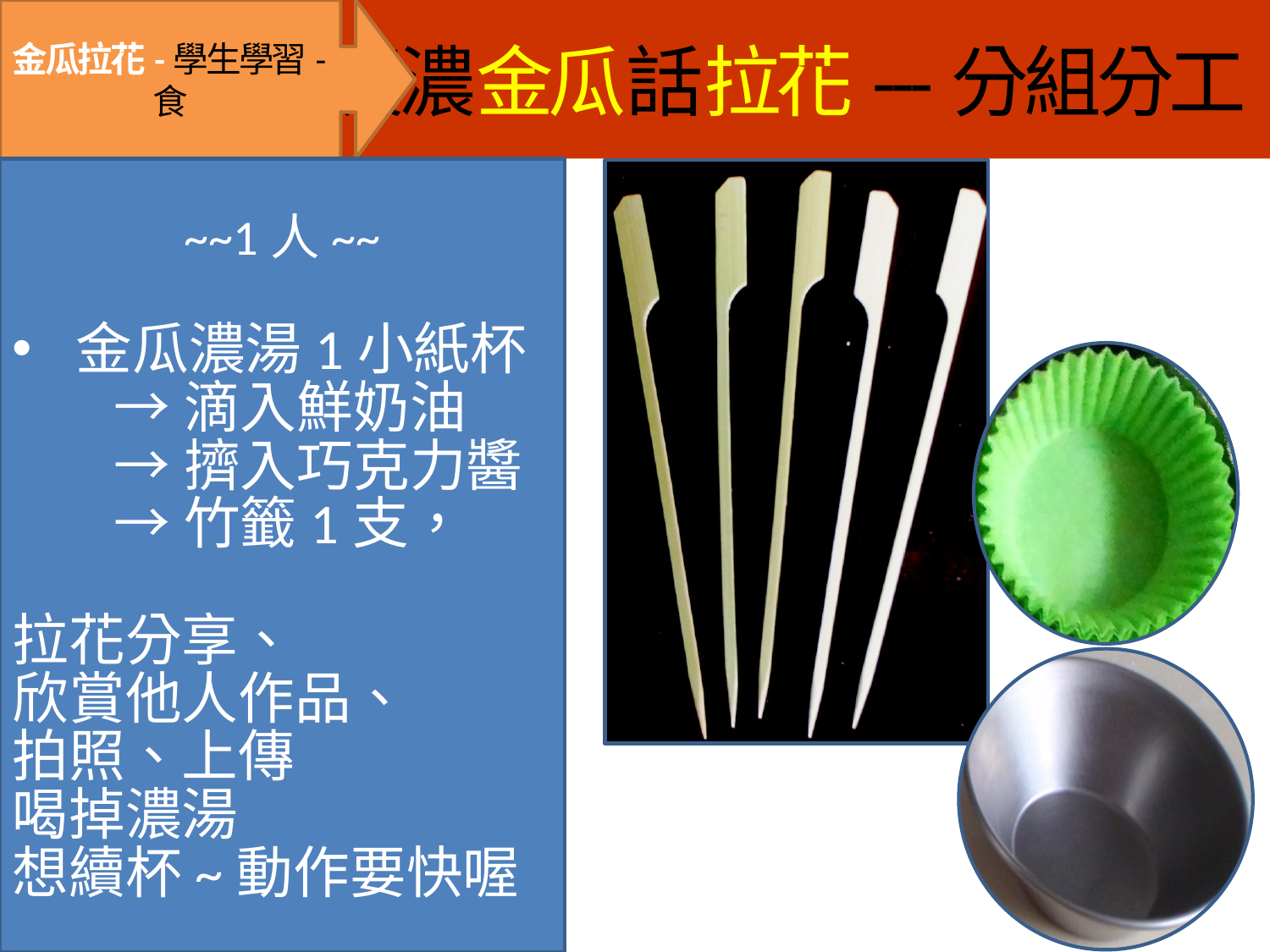

金瓜拉花-學生學習-食
1、濃濃金瓜話拉花---分組分工
~~1人~~

金瓜濃湯1小紙杯
        →滴入鮮奶油
        →擠入巧克力醬
        →竹籤1支，

拉花分享、
欣賞他人作品、
拍照、上傳
喝掉濃湯
想續杯~動作要快喔